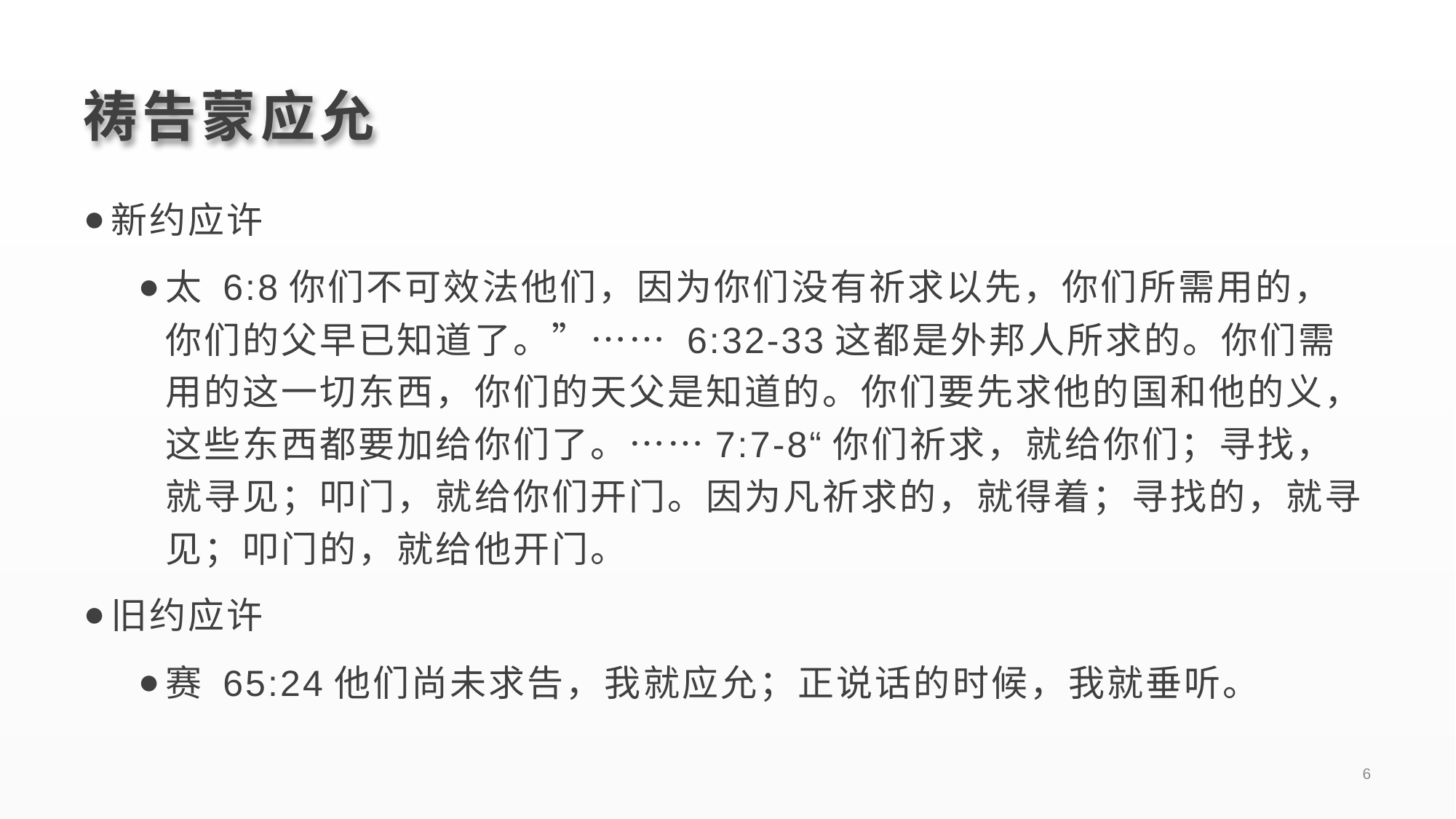

# 祷告蒙应允
新约应许
太 6:8你们不可效法他们，因为你们没有祈求以先，你们所需用的，你们的父早已知道了。”…… 6:32-33这都是外邦人所求的。你们需用的这一切东西，你们的天父是知道的。你们要先求他的国和他的义，这些东西都要加给你们了。……7:7-8“你们祈求，就给你们；寻找，就寻见；叩门，就给你们开门。因为凡祈求的，就得着；寻找的，就寻见；叩门的，就给他开门。
旧约应许
赛 65:24他们尚未求告，我就应允；正说话的时候，我就垂听。
6